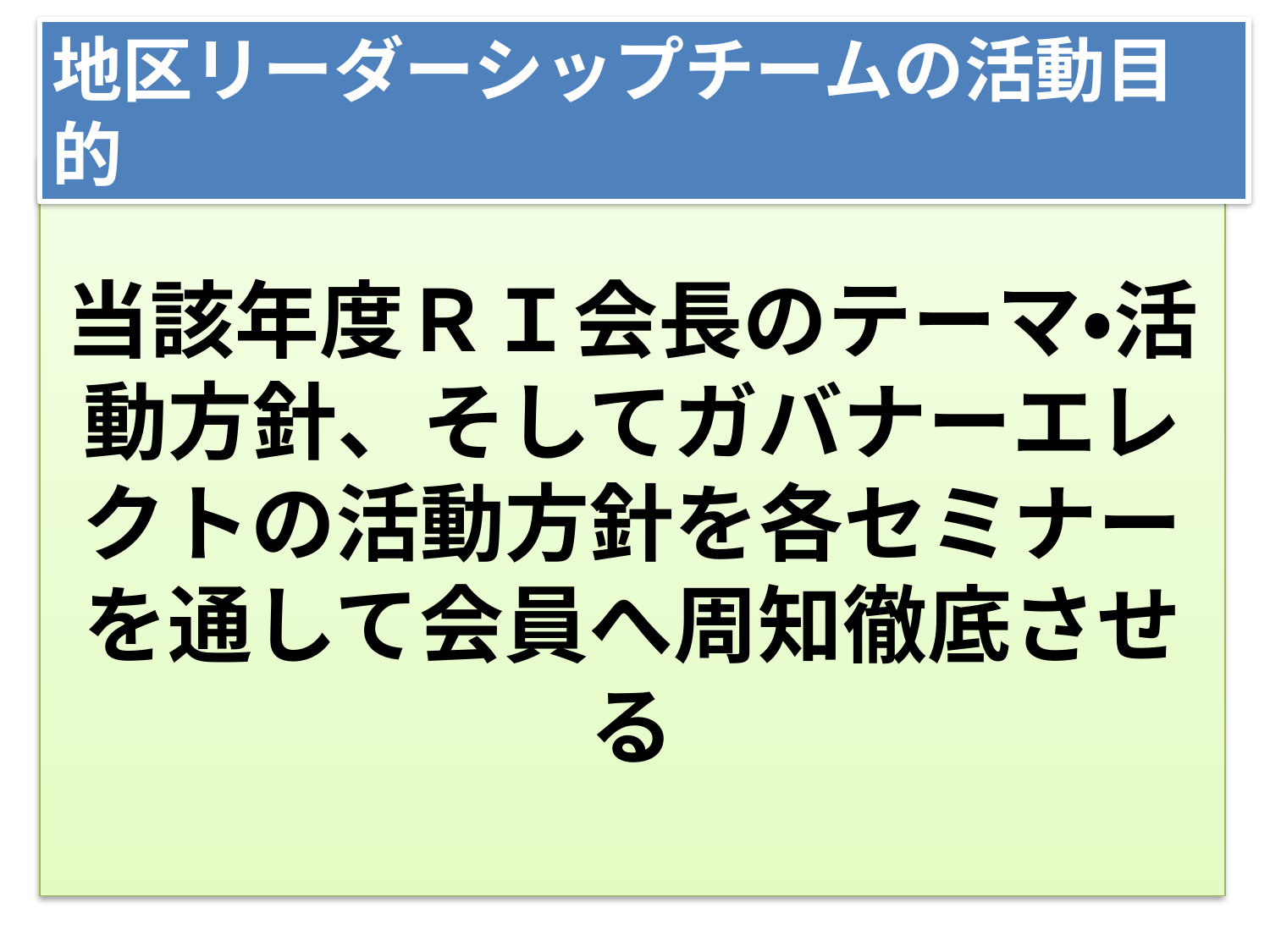

地区リーダーシップチームの活動目的
# 当該年度ＲＩ会長のテーマ・活動方針、そしてガバナーエレクトの活動方針を各セミナーを通して会員へ周知徹底させる